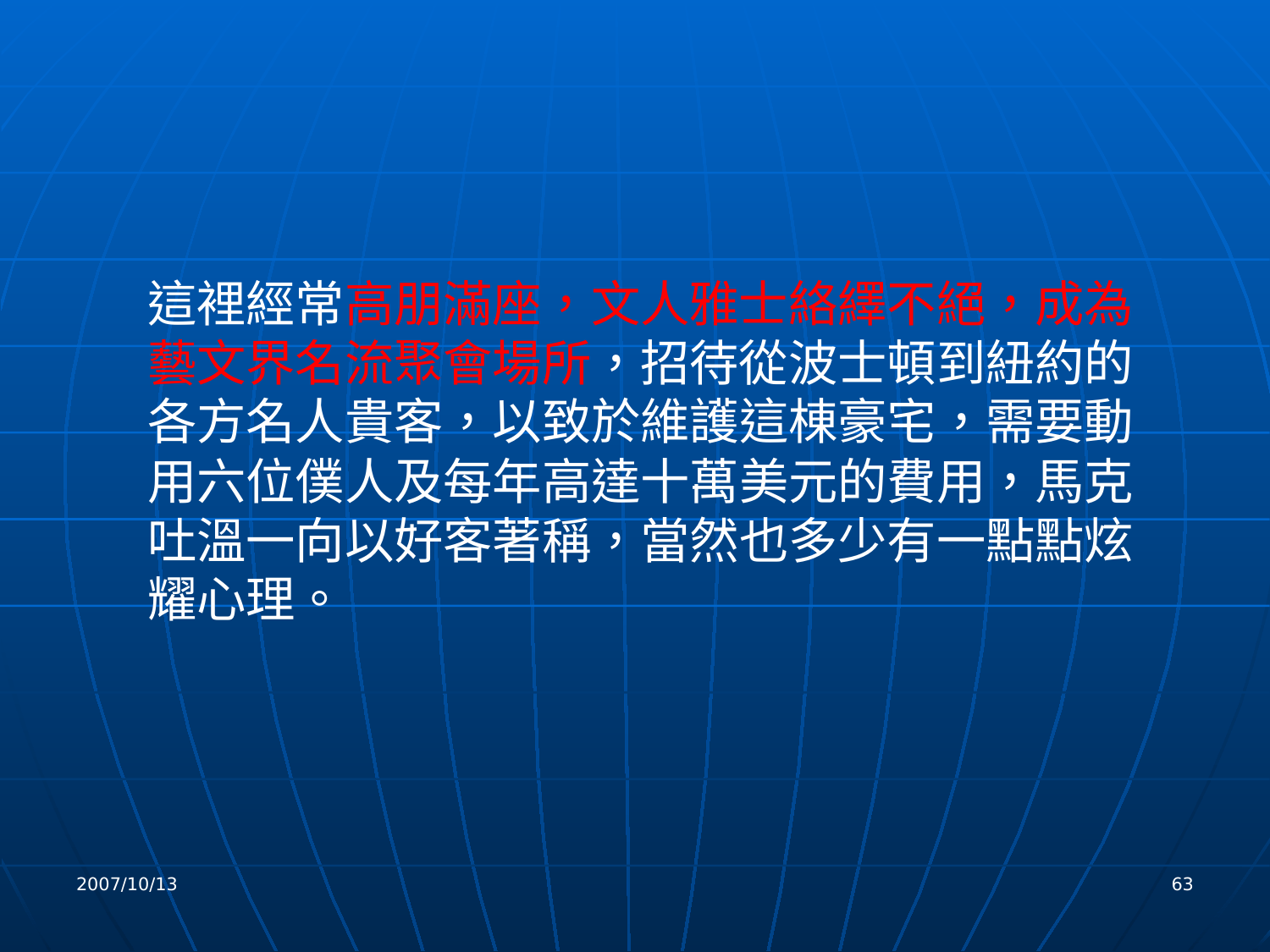

這裡經常高朋滿座，文人雅士絡繹不絕，成為藝文界名流聚會場所，招待從波士頓到紐約的各方名人貴客，以致於維護這棟豪宅，需要動用六位僕人及每年高達十萬美元的費用，馬克吐溫一向以好客著稱，當然也多少有一點點炫耀心理。
2007/10/13
63